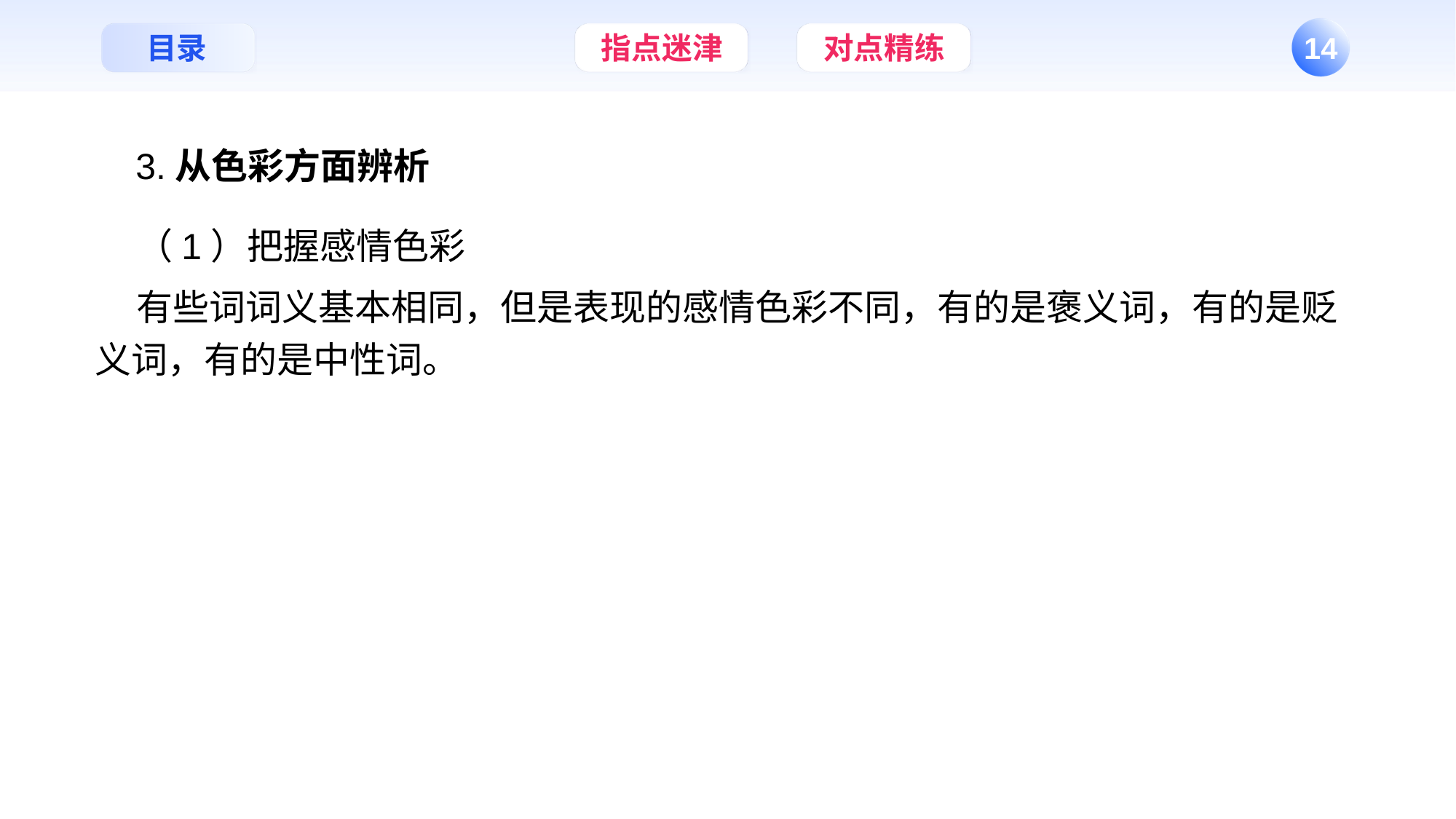

3.从色彩方面辨析
    （1）把握感情色彩
    有些词词义基本相同，但是表现的感情色彩不同，有的是褒义词，有的是贬义词，有的是中性词。